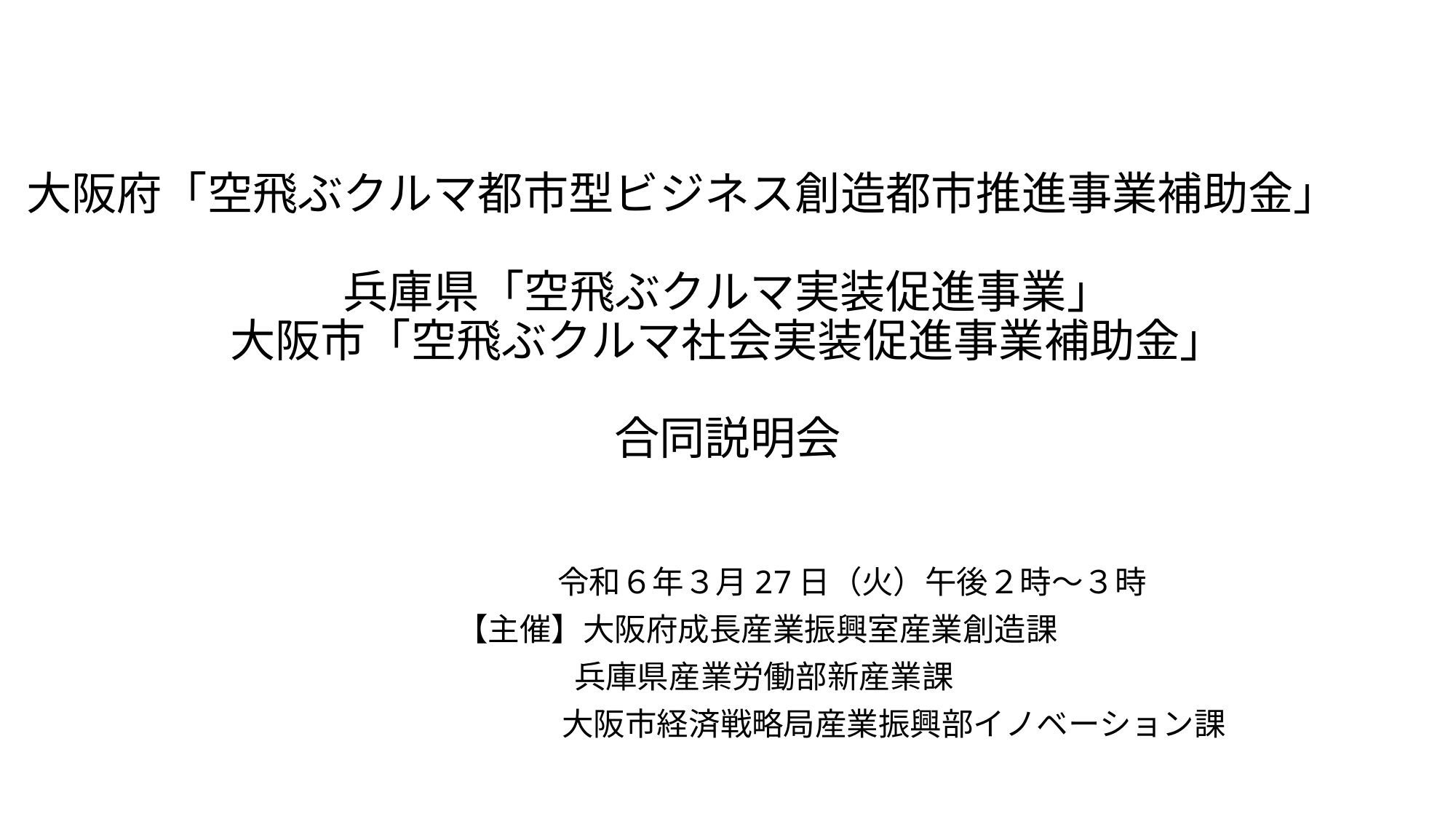

# 大阪府「空飛ぶクルマ都市型ビジネス創造都市推進事業補助金」　　　　　　　　　　　　　　　　　　　　　　　　　　　　　　　　 兵庫県「空飛ぶクルマ実装促進事業」 大阪市「空飛ぶクルマ社会実装促進事業補助金」 合同説明会

　　　　　　令和６年３月27日（火）午後２時～３時
【主催】大阪府成長産業振興室産業創造課
 兵庫県産業労働部新産業課
　　　　　　　　   大阪市経済戦略局産業振興部イノベーション課